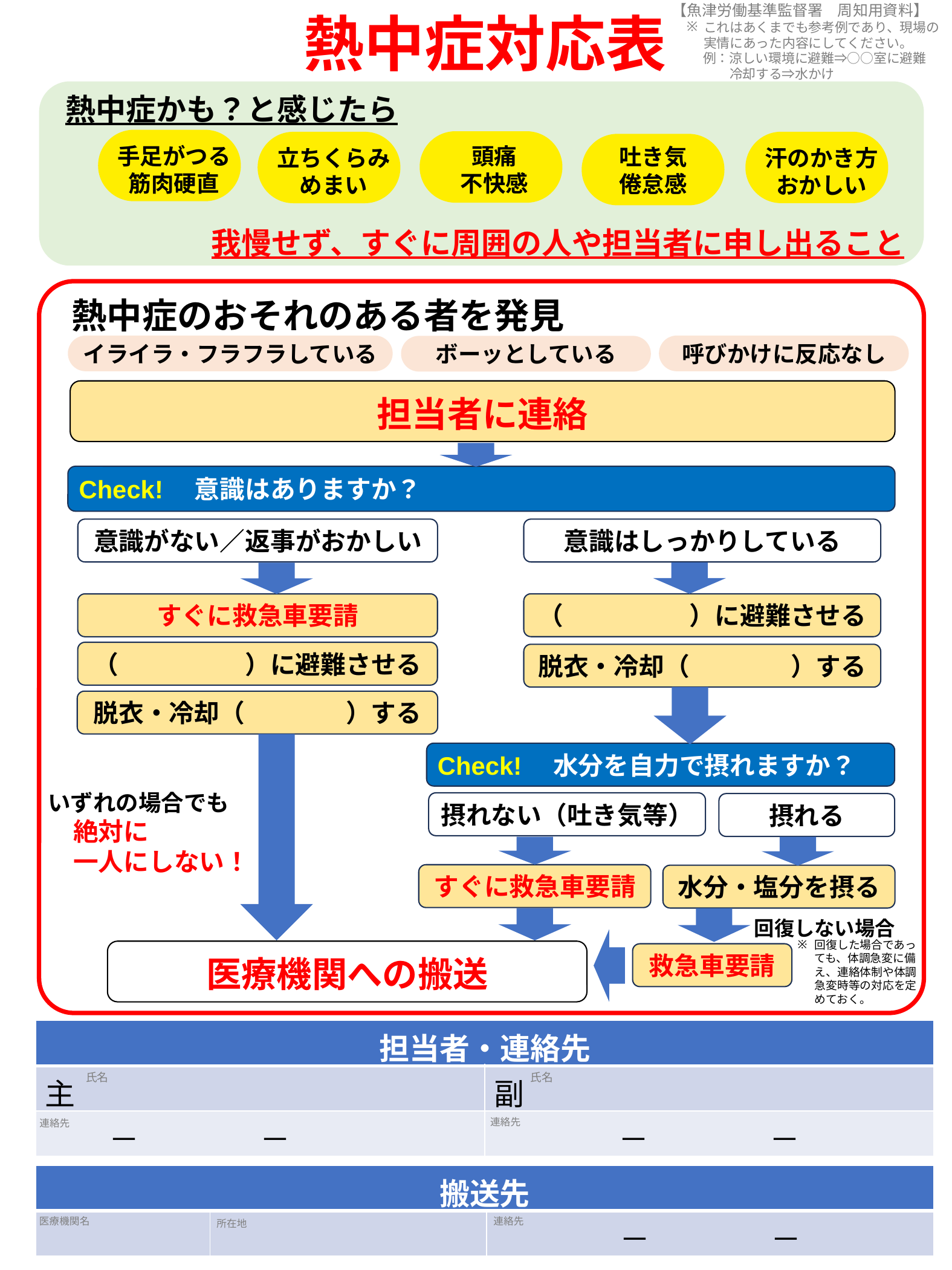

【魚津労働基準監督署　周知用資料】
これはあくまでも参考例であり、現場の実情にあった内容にしてください。
例：涼しい環境に避難⇒○○室に避難
熱中症対応表
冷却する⇒水かけ

熱中症かも？と感じたら

頭痛
不快感
手足がつる
筋肉硬直
吐き気
倦怠感
汗のかき方
おかしい
立ちくらみ
めまい
我慢せず、すぐに周囲の人や担当者に申し出ること

熱中症のおそれのある者を発見
イライラ・フラフラしている
呼びかけに反応なし
ボーッとしている
担当者に連絡

Check!　意識はありますか？
あれっ、
何かおかしい
意識がない／返事がおかしい
意識はしっかりしている

（　　　　　）に避難させる
すぐに救急車要請
（　　　　　）に避難させる
脱衣・冷却（　　　　）する

脱衣・冷却（　　　　）する

Check!　水分を自力で摂れますか？
いずれの場合でも
　絶対に
　一人にしない！
摂れない（吐き気等）
摂れる

すぐに救急車要請
水分・塩分を摂る

回復しない場合
医療機関への搬送
救急車要請

回復した場合であっても、体調急変に備え、連絡体制や体調急変時等の対応を定めておく。
| 担当者・連絡先 |  |
| --- | --- |
| 主 | 副 |
| －　　　　－ | －　　　　－ |
氏名
氏名
連絡先
連絡先
| 搬送先 |  |  |
| --- | --- | --- |
|  |  | －　　　　－ |
医療機関名
連絡先
所在地